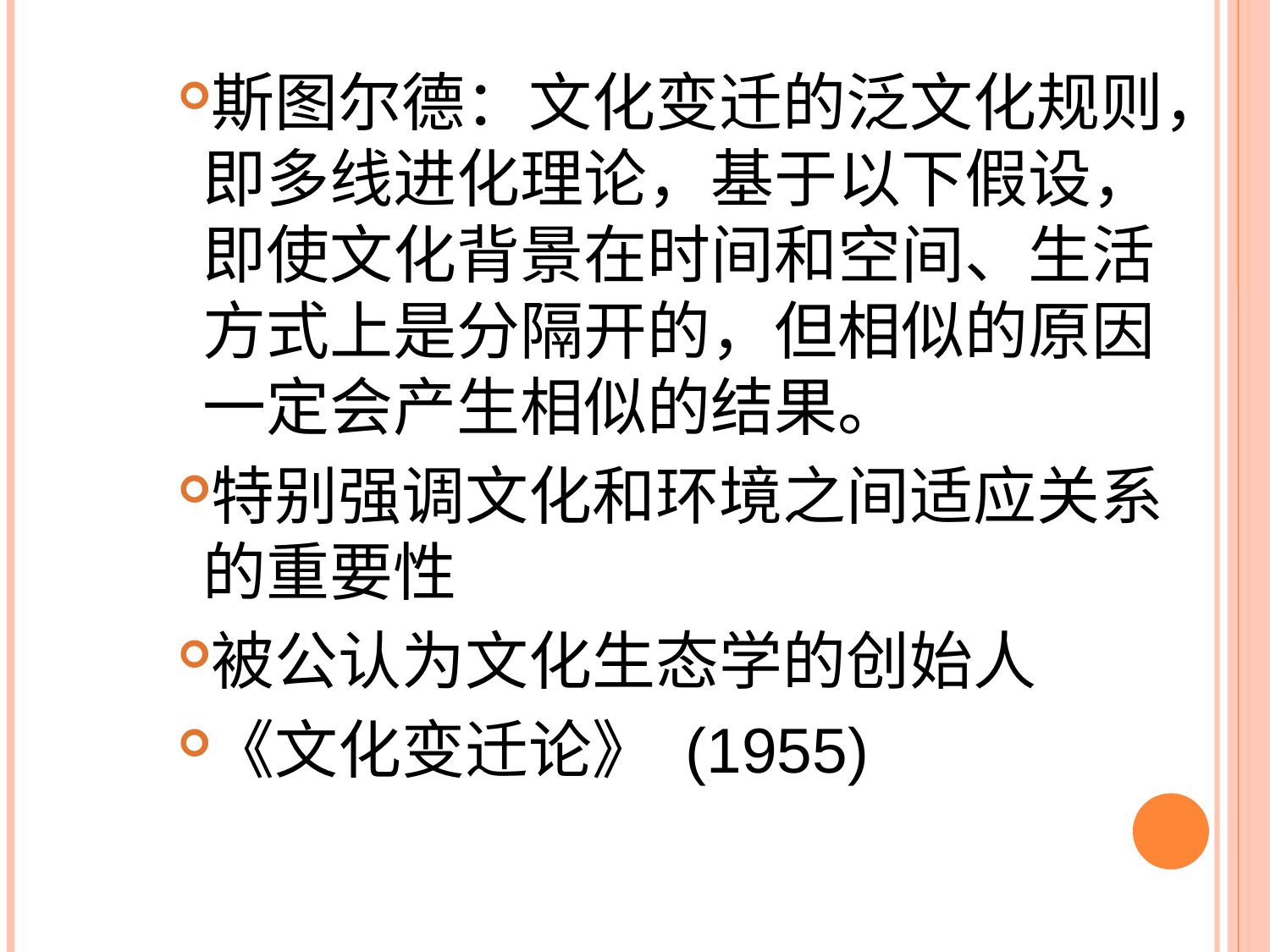

斯图尔德：文化变迁的泛文化规则，即多线进化理论，基于以下假设，即使文化背景在时间和空间、生活方式上是分隔开的，但相似的原因一定会产生相似的结果。
特别强调文化和环境之间适应关系的重要性
被公认为文化生态学的创始人
《文化变迁论》 (1955)